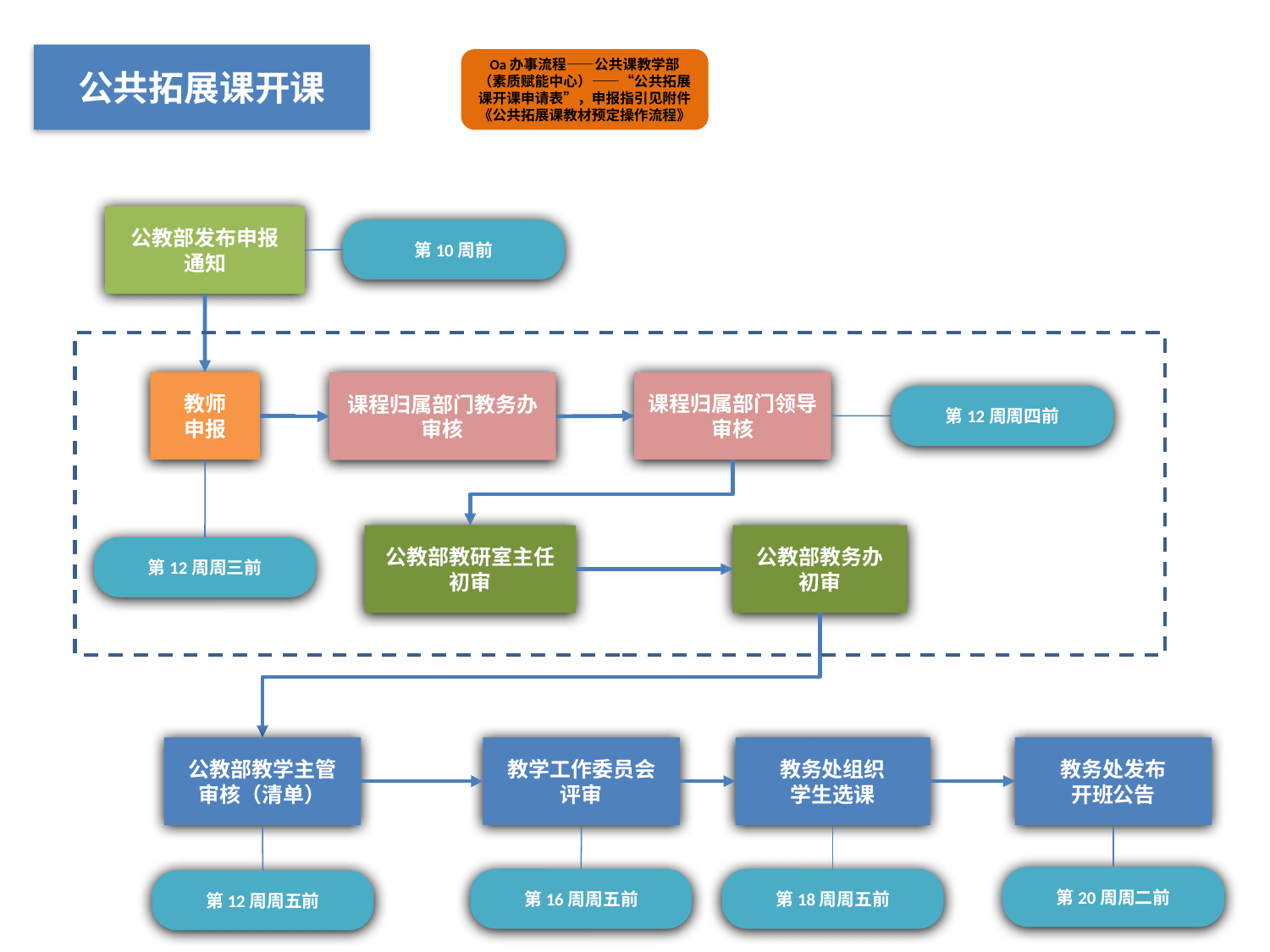

公共拓展课开课
Oa办事流程——公共课教学部（素质赋能中心）——“公共拓展课开课申请表”，申报指引见附件《公共拓展课教材预定操作流程》
公教部发布申报
通知
第10周前

教师
申报
课程归属部门领导
审核
课程归属部门教务办
审核
第12周周四前
公教部教务办
初审
公教部教研室主任
初审
第12周周三前
公教部教学主管
审核（清单）
教学工作委员会
评审
教务处组织
学生选课
教务处发布
开班公告
第20周周二前
第16周周五前
第18周周五前
第12周周五前